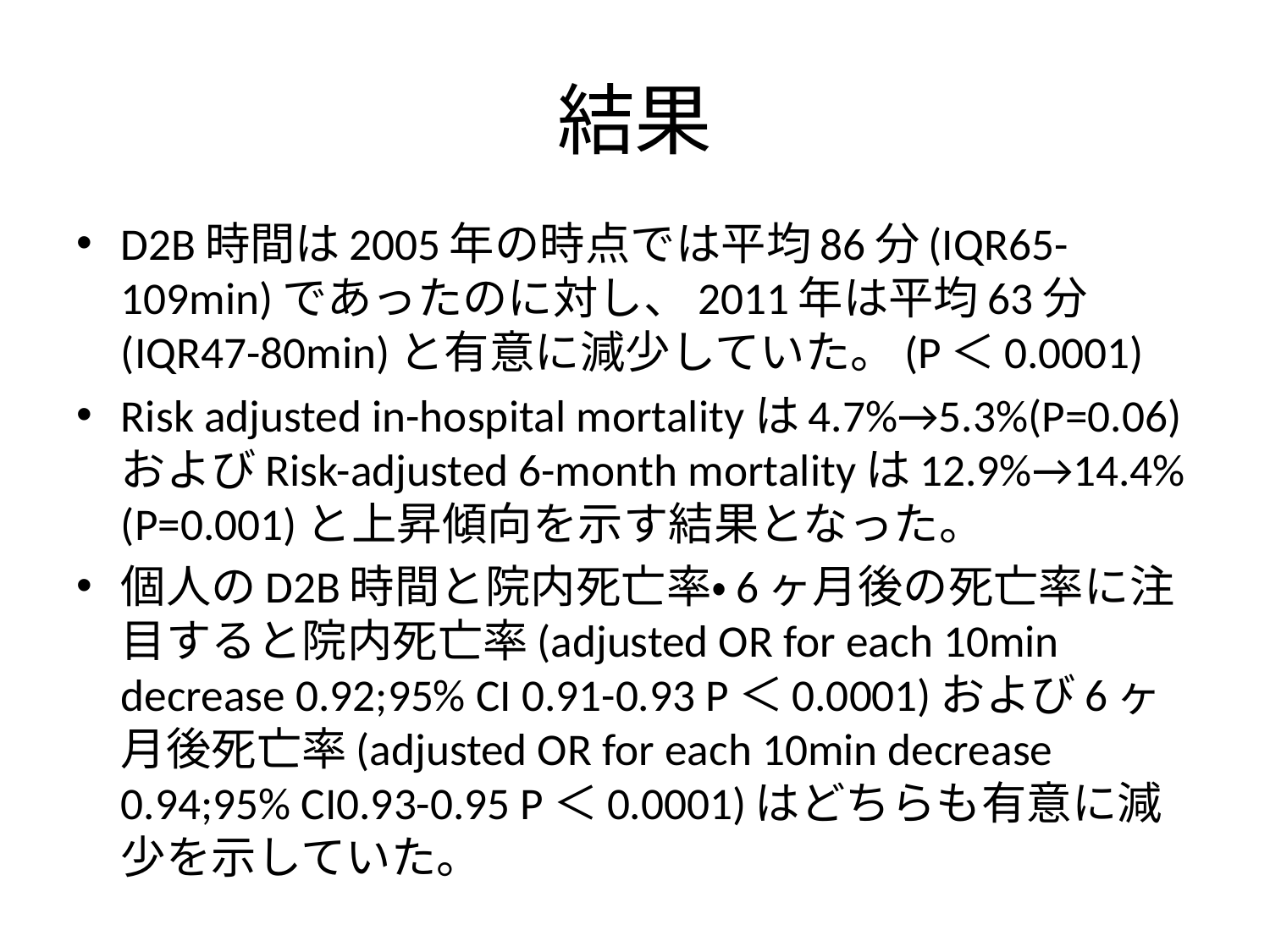

# 結果
D2B時間は2005年の時点では平均86分(IQR65-109min)であったのに対し、2011年は平均63分(IQR47-80min)と有意に減少していた。(P＜0.0001)
Risk adjusted in-hospital mortalityは4.7%→5.3%(P=0.06)およびRisk-adjusted 6-month mortalityは12.9%→14.4%(P=0.001)と上昇傾向を示す結果となった。
個人のD2B時間と院内死亡率・6ヶ月後の死亡率に注目すると院内死亡率(adjusted OR for each 10min decrease 0.92;95% CI 0.91-0.93 P＜0.0001)および6ヶ月後死亡率(adjusted OR for each 10min decrease 0.94;95% CI0.93-0.95 P＜0.0001)はどちらも有意に減少を示していた。